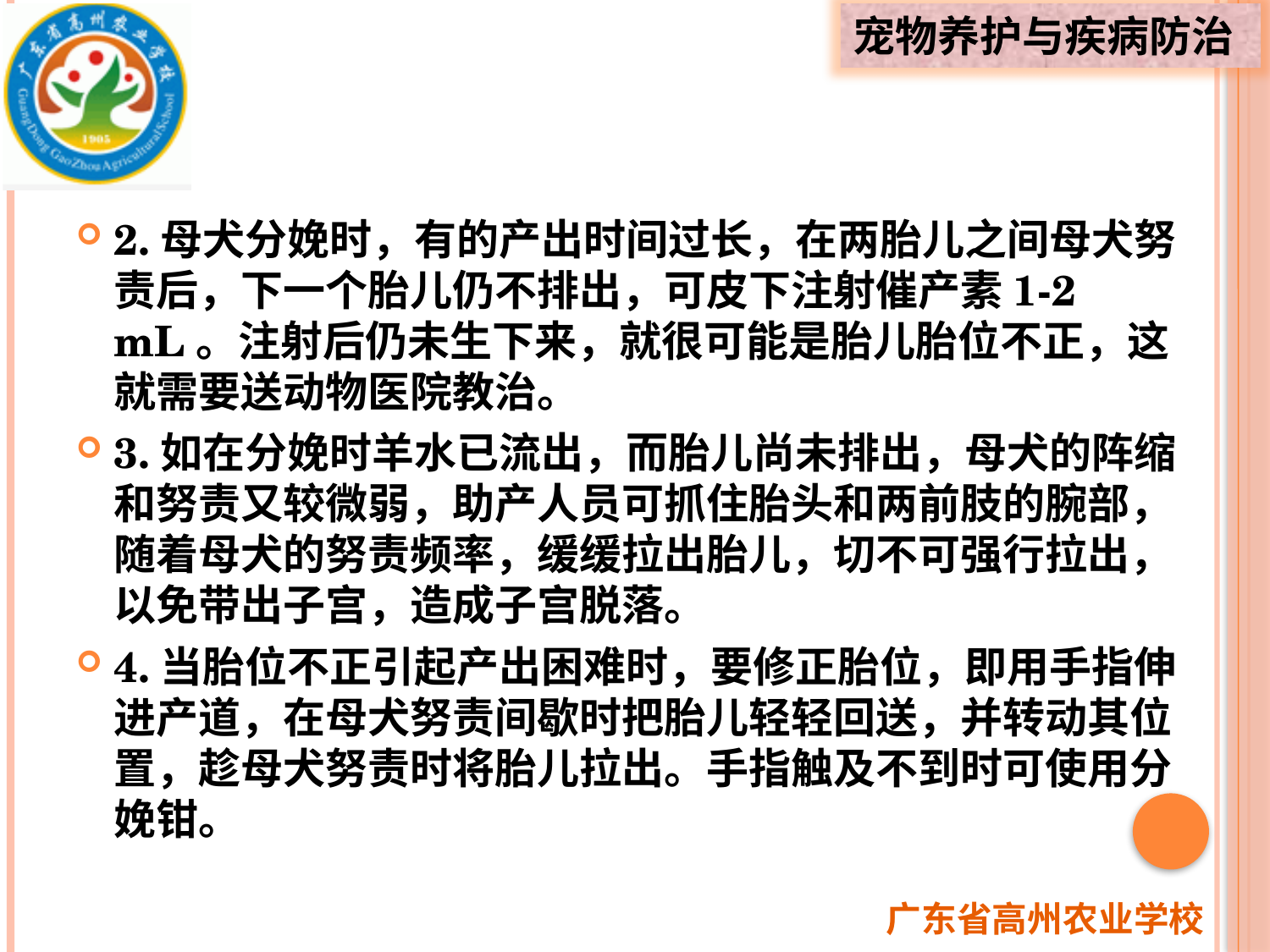

2.母犬分娩时，有的产出时间过长，在两胎儿之间母犬努责后，下一个胎儿仍不排出，可皮下注射催产素1-2 mL。注射后仍未生下来，就很可能是胎儿胎位不正，这就需要送动物医院教治。
3.如在分娩时羊水已流出，而胎儿尚未排出，母犬的阵缩和努责又较微弱，助产人员可抓住胎头和两前肢的腕部，随着母犬的努责频率，缓缓拉出胎儿，切不可强行拉出，以免带出子宫，造成子宫脱落。
4.当胎位不正引起产出困难时，要修正胎位，即用手指伸进产道，在母犬努责间歇时把胎儿轻轻回送，并转动其位置，趁母犬努责时将胎儿拉出。手指触及不到时可使用分娩钳。